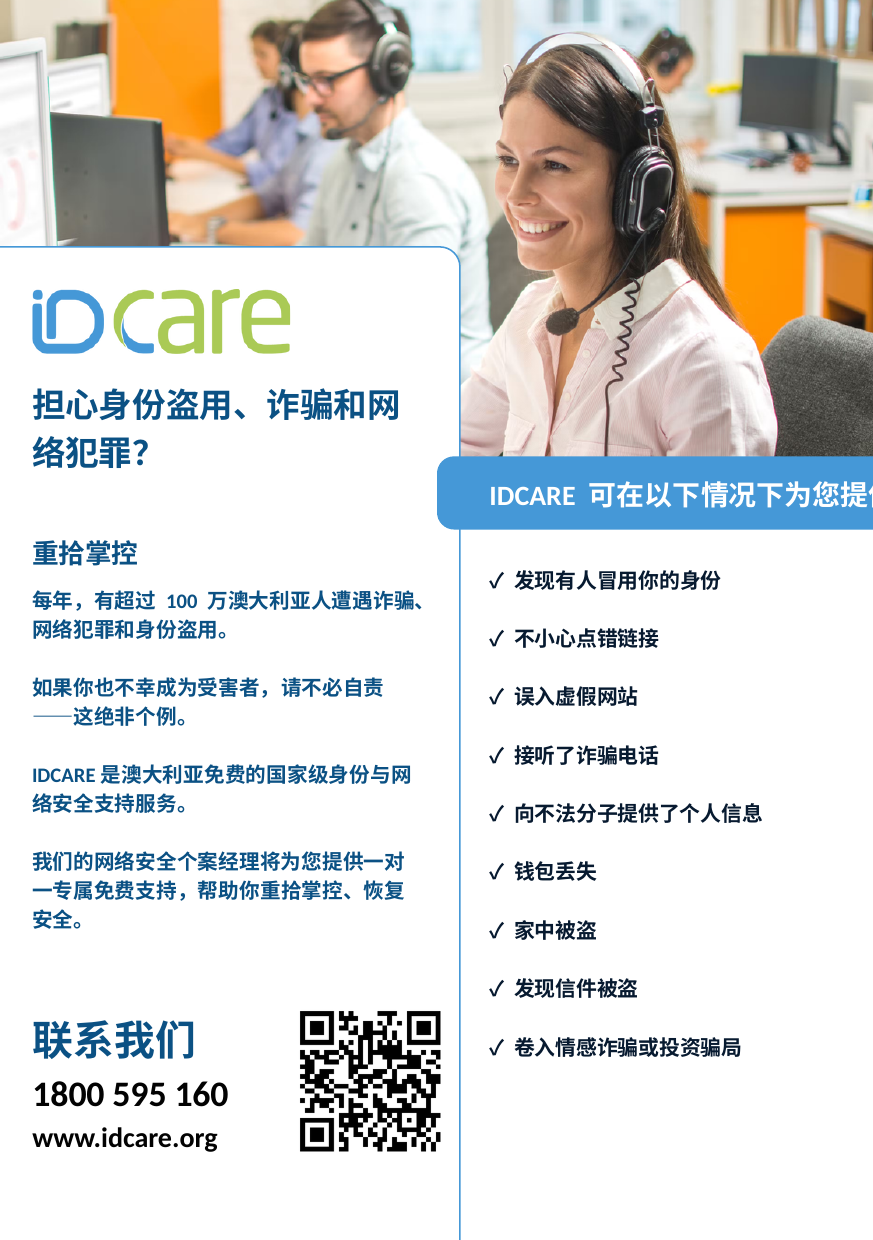

担心身份盗用、诈骗和网络犯罪？

IDCARE 可在以下情况下为您提供帮助：
重拾掌控
✓ 发现有人冒用你的身份

✓ 不小心点错链接

✓ 误入虚假网站

✓ 接听了诈骗电话

✓ 向不法分子提供了个人信息

✓ 钱包丢失

✓ 家中被盗

✓ 发现信件被盗

✓ 卷入情感诈骗或投资骗局

每年，有超过 100 万澳大利亚人遭遇诈骗、网络犯罪和身份盗用。

如果你也不幸成为受害者，请不必自责——这绝非个例。

IDCARE是澳大利亚免费的国家级身份与网络安全支持服务。

我们的网络安全个案经理将为您提供一对一专属免费支持，帮助你重拾掌控、恢复安全。

联系我们
1800 595 160
www.idcare.org